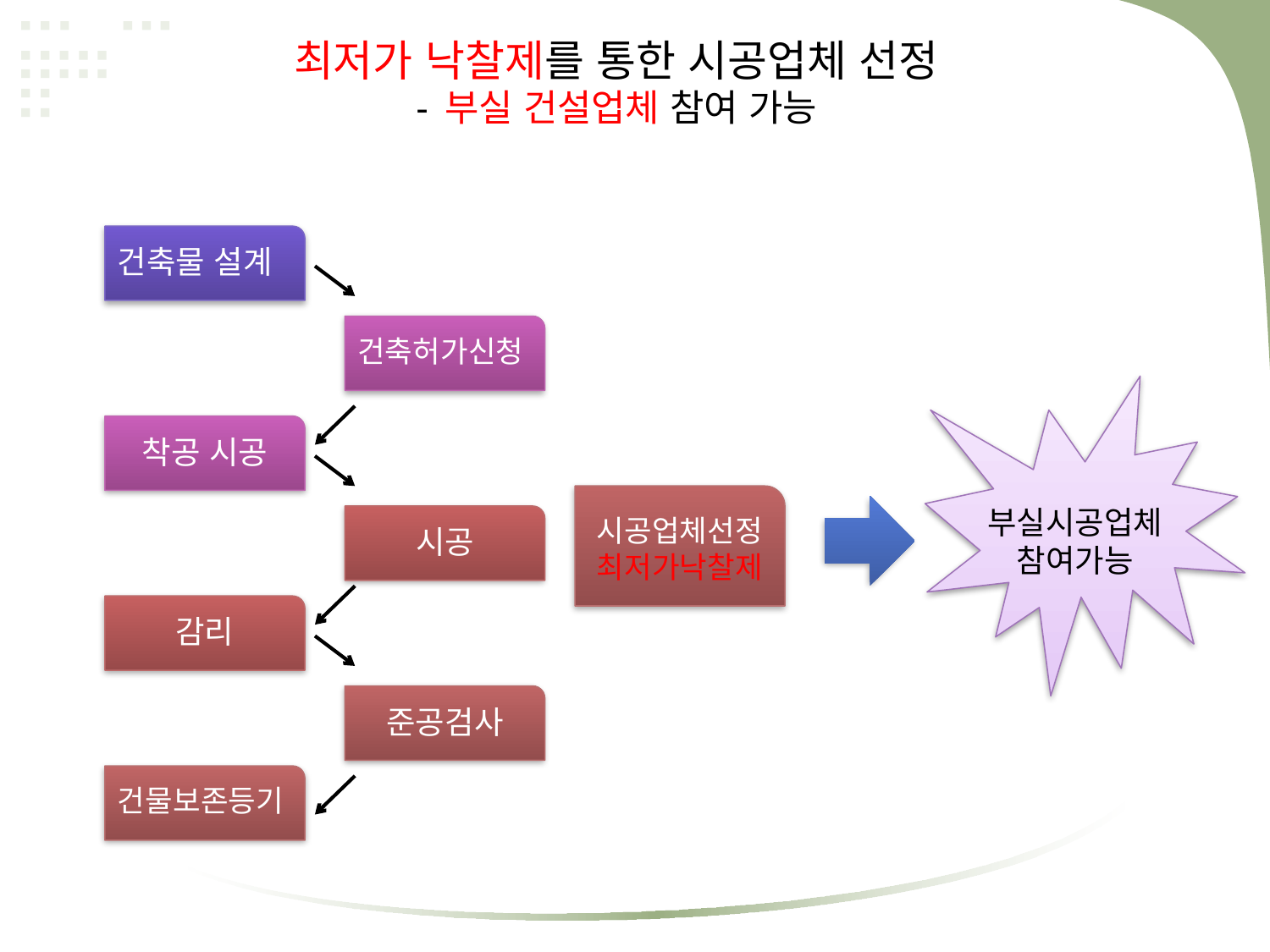

# 최저가 낙찰제를 통한 시공업체 선정 - 부실 건설업체 참여 가능

건축물 설계

건축허가신청

착공 시공

부실시공업체
참여가능

시공업체선정
최저가낙찰제
시공

감리

준공검사

건물보존등기